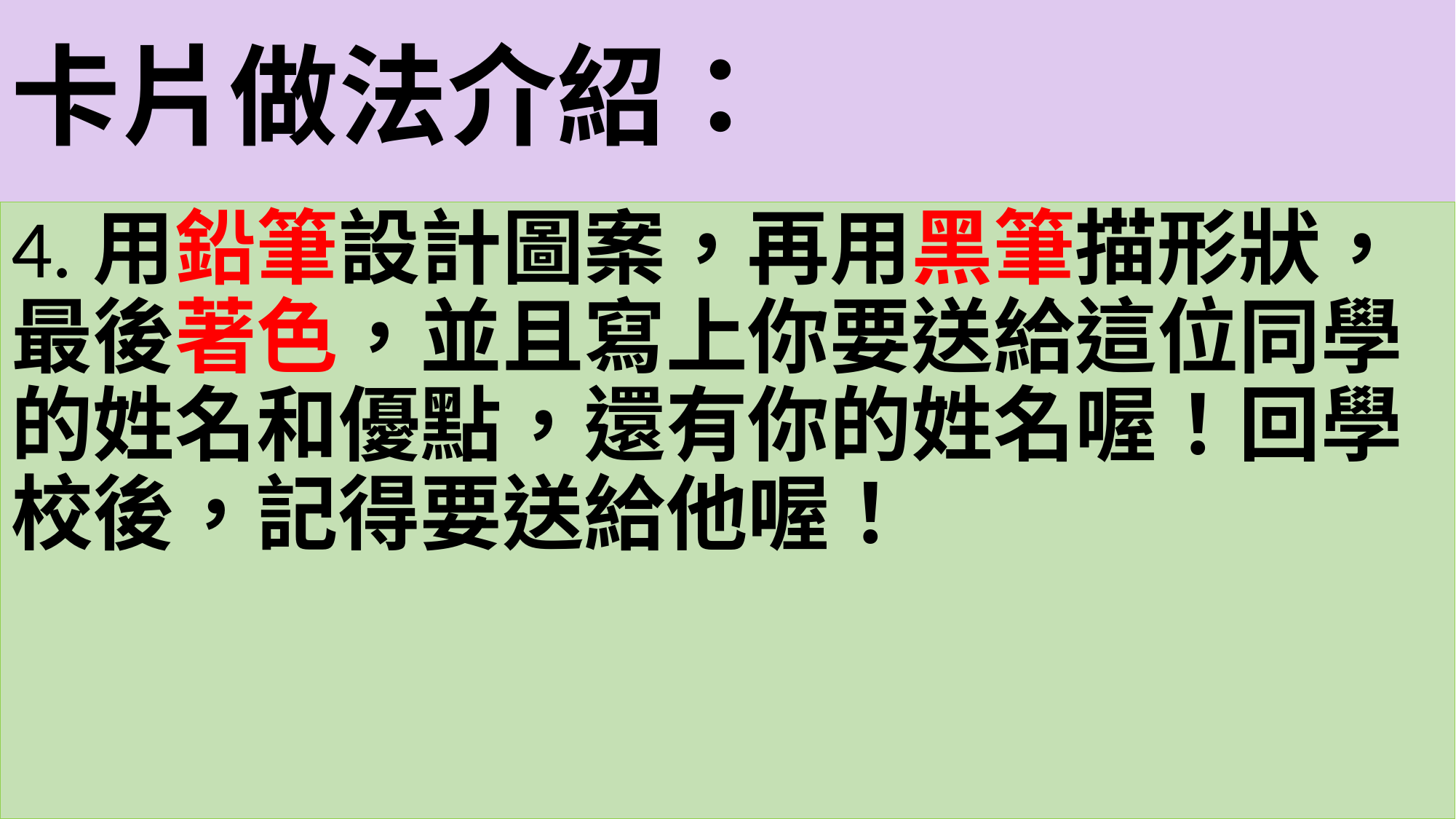

# 卡片做法介紹：
4.用鉛筆設計圖案，再用黑筆描形狀，最後著色，並且寫上你要送給這位同學的姓名和優點，還有你的姓名喔！回學校後，記得要送給他喔！